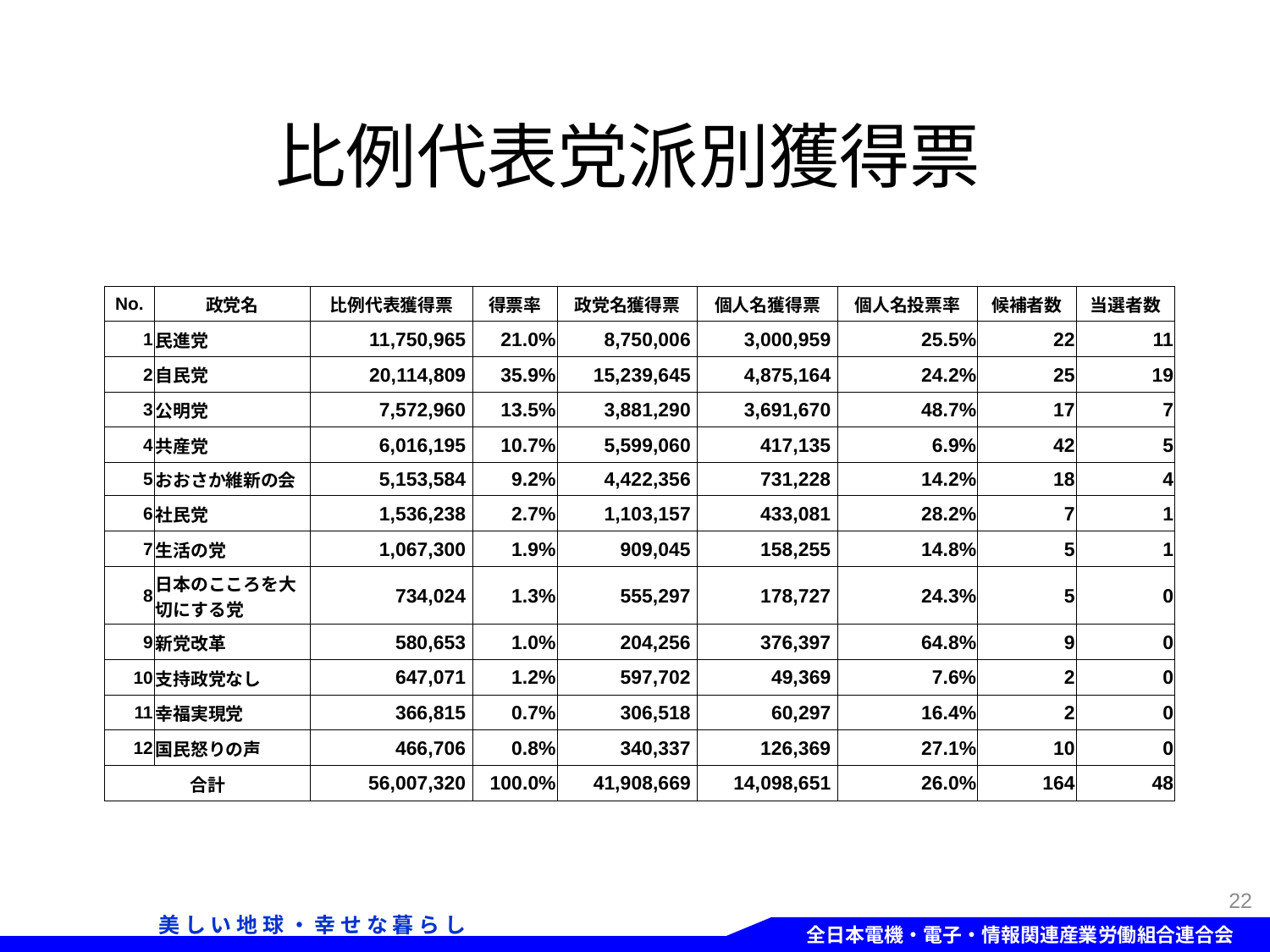

比例代表党派別獲得票
| No. | 政党名 | 比例代表獲得票 | 得票率 | 政党名獲得票 | 個人名獲得票 | 個人名投票率 | 候補者数 | 当選者数 |
| --- | --- | --- | --- | --- | --- | --- | --- | --- |
| 1 | 民進党 | 11,750,965 | 21.0% | 8,750,006 | 3,000,959 | 25.5% | 22 | 11 |
| 2 | 自民党 | 20,114,809 | 35.9% | 15,239,645 | 4,875,164 | 24.2% | 25 | 19 |
| 3 | 公明党 | 7,572,960 | 13.5% | 3,881,290 | 3,691,670 | 48.7% | 17 | 7 |
| 4 | 共産党 | 6,016,195 | 10.7% | 5,599,060 | 417,135 | 6.9% | 42 | 5 |
| 5 | おおさか維新の会 | 5,153,584 | 9.2% | 4,422,356 | 731,228 | 14.2% | 18 | 4 |
| 6 | 社民党 | 1,536,238 | 2.7% | 1,103,157 | 433,081 | 28.2% | 7 | 1 |
| 7 | 生活の党 | 1,067,300 | 1.9% | 909,045 | 158,255 | 14.8% | 5 | 1 |
| 8 | 日本のこころを大切にする党 | 734,024 | 1.3% | 555,297 | 178,727 | 24.3% | 5 | 0 |
| 9 | 新党改革 | 580,653 | 1.0% | 204,256 | 376,397 | 64.8% | 9 | 0 |
| 10 | 支持政党なし | 647,071 | 1.2% | 597,702 | 49,369 | 7.6% | 2 | 0 |
| 11 | 幸福実現党 | 366,815 | 0.7% | 306,518 | 60,297 | 16.4% | 2 | 0 |
| 12 | 国民怒りの声 | 466,706 | 0.8% | 340,337 | 126,369 | 27.1% | 10 | 0 |
| 合計 |  | 56,007,320 | 100.0% | 41,908,669 | 14,098,651 | 26.0% | 164 | 48 |
22